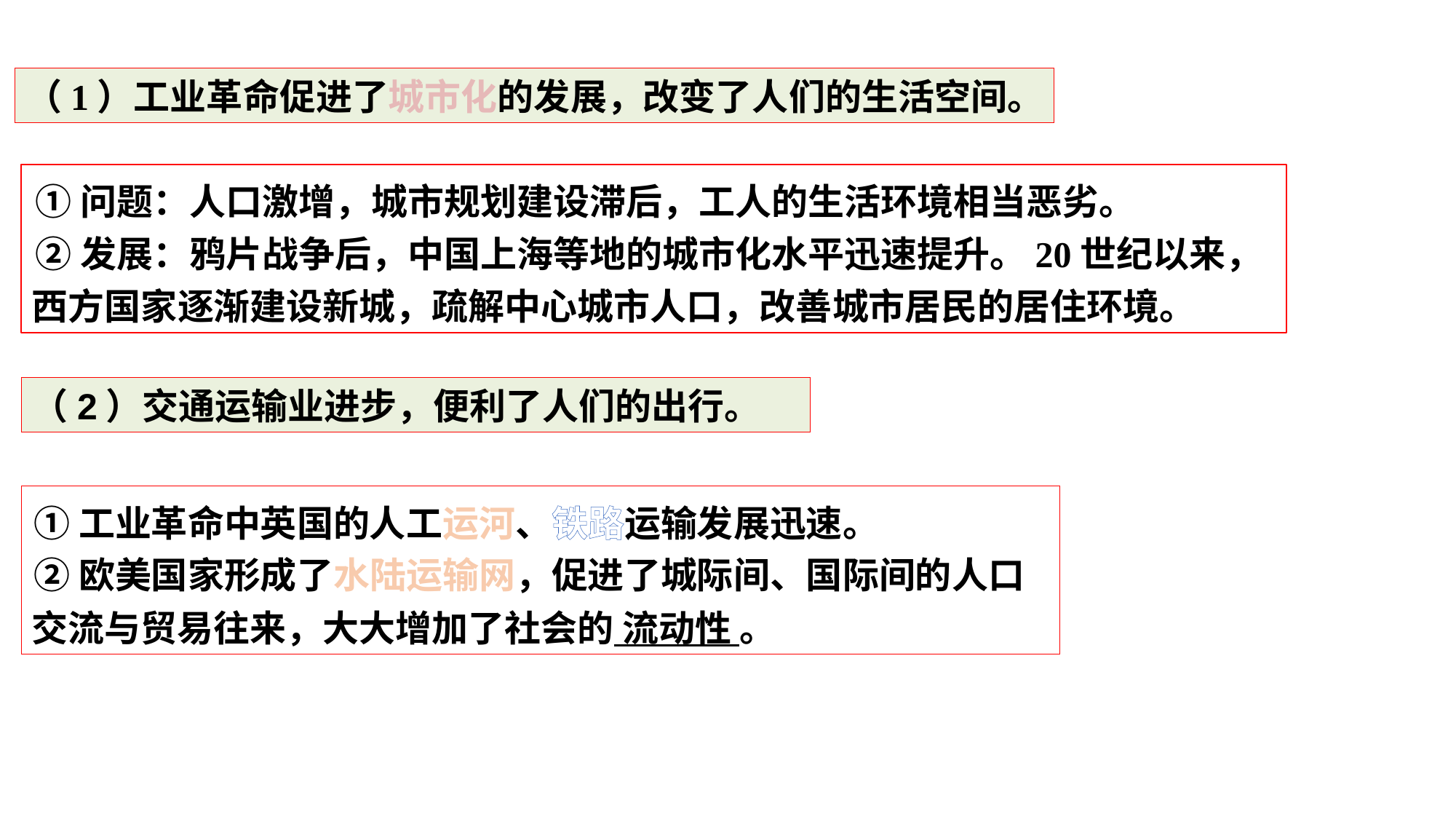

（1）工业革命促进了城市化的发展，改变了人们的生活空间。
①问题：人口激增，城市规划建设滞后，工人的生活环境相当恶劣。
②发展：鸦片战争后，中国上海等地的城市化水平迅速提升。20世纪以来，西方国家逐渐建设新城，疏解中心城市人口，改善城市居民的居住环境。
（2）交通运输业进步，便利了人们的出行。
①工业革命中英国的人工运河、铁路运输发展迅速。
②欧美国家形成了水陆运输网，促进了城际间、国际间的人口交流与贸易往来，大大增加了社会的 流动性 。